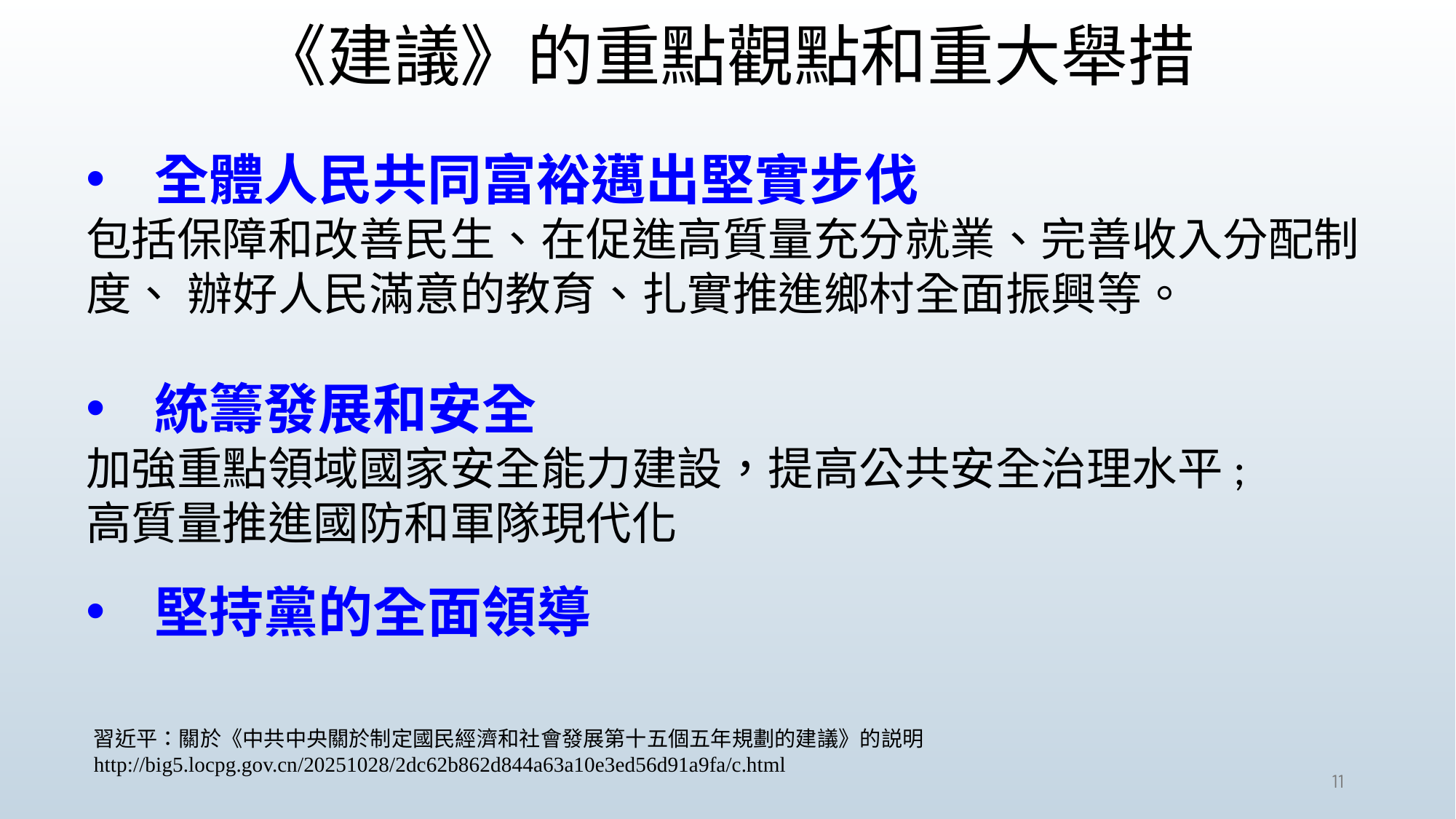

# 《建議》的重點觀點和重大舉措

全體人民共同富裕邁出堅實步伐
包括保障和改善民生、在促進高質量充分就業、完善收入分配制度、 辦好人民滿意的教育、扎實推進鄉村全面振興等。

統籌發展和安全
加強重點領域國家安全能力建設，提高公共安全治理水平;
高質量推進國防和軍隊現代化

堅持黨的全面領導

習近平：關於《中共中央關於制定國民經濟和社會發展第十五個五年規劃的建議》的説明http://big5.locpg.gov.cn/20251028/2dc62b862d844a63a10e3ed56d91a9fa/c.html
11